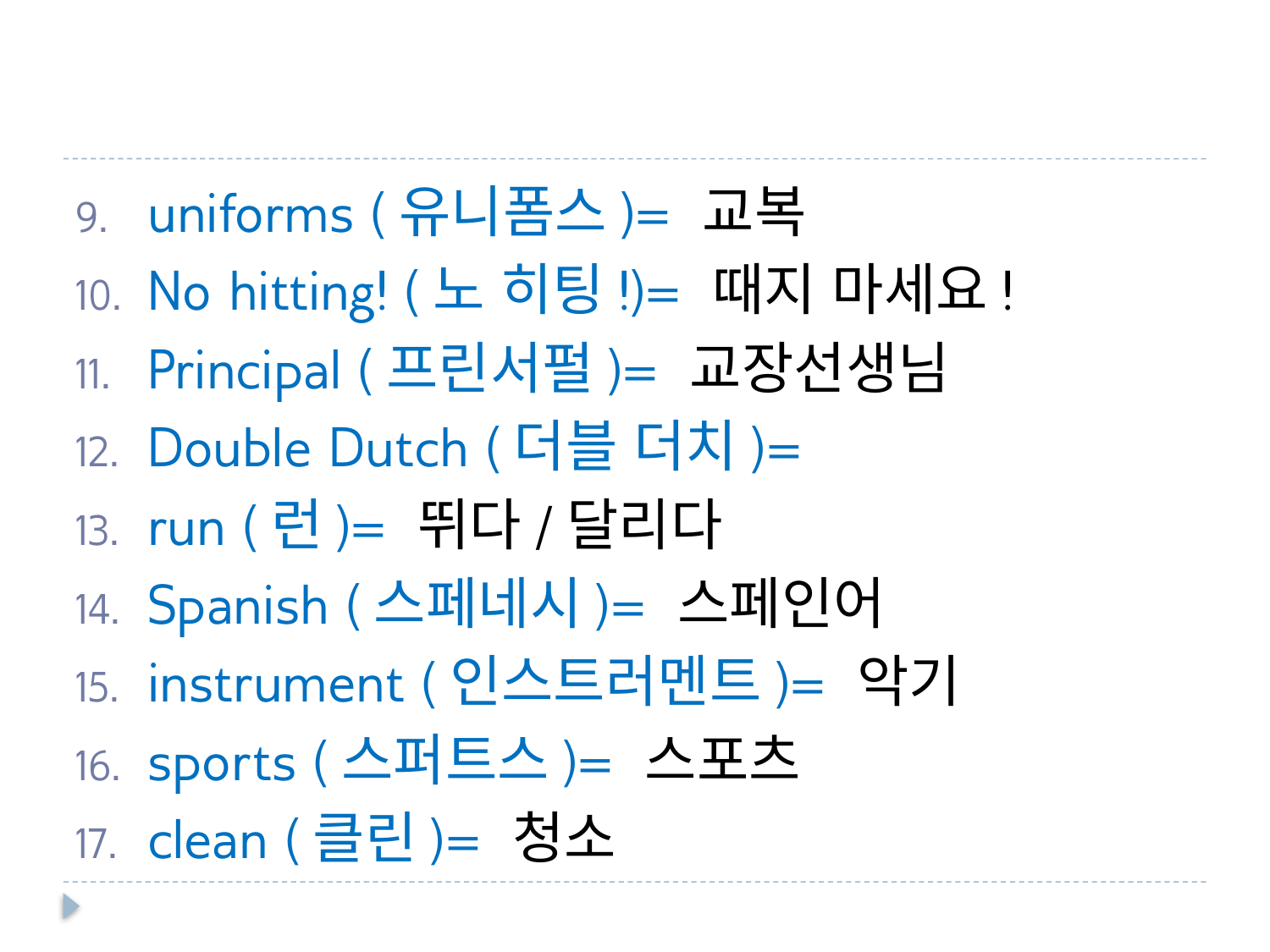

#
uniforms (유니폼스)= 교복
No hitting! (노 히팅!)= 때지 마세요!
Principal (프린서펄)= 교장선생님
Double Dutch (더블 더치)=
run (런)= 뛰다/달리다
Spanish (스페네시)= 스페인어
instrument (인스트러멘트)= 악기
sports (스퍼트스)= 스포츠
clean (클린)= 청소